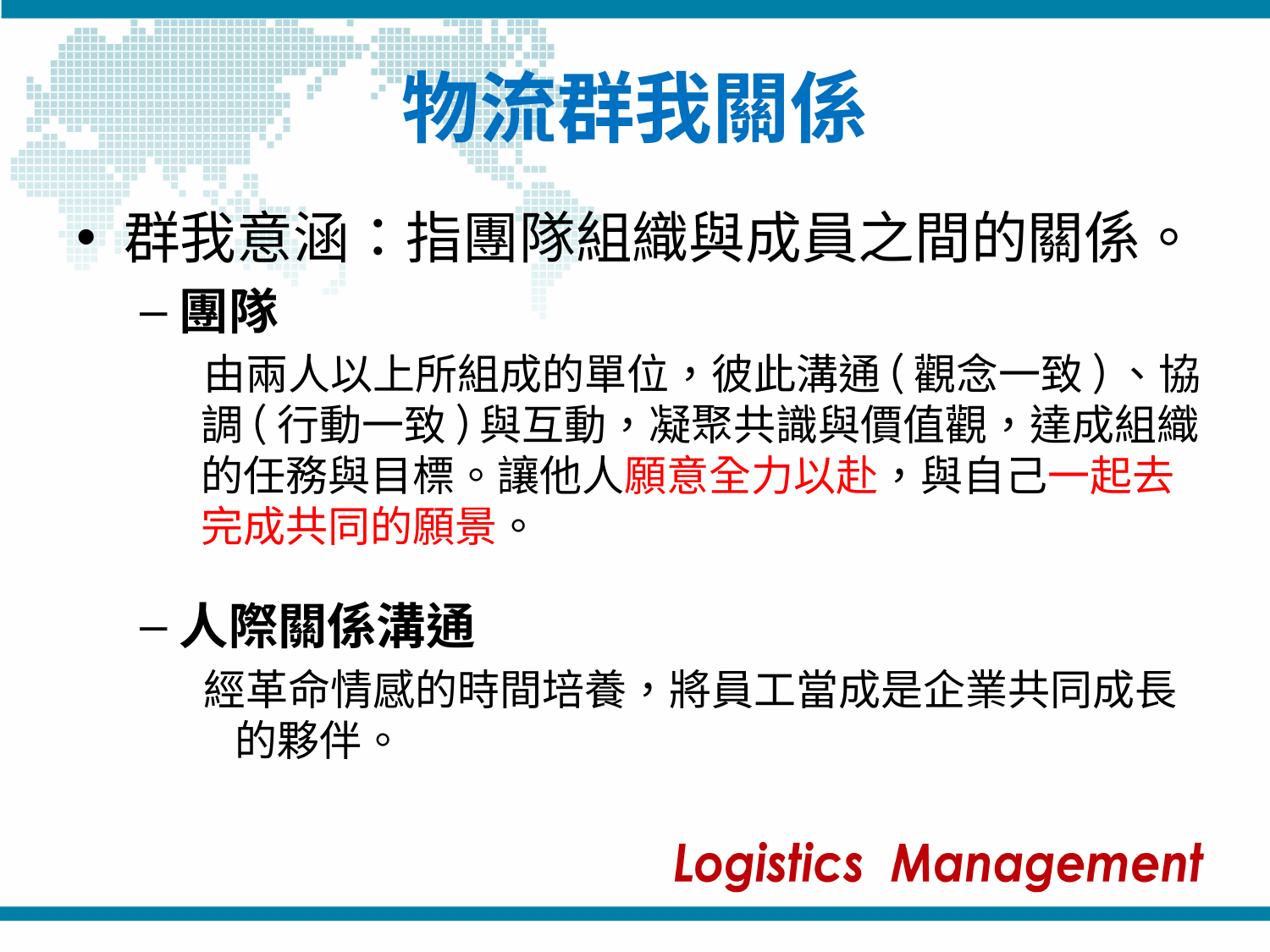

# 物流群我關係
群我意涵：指團隊組織與成員之間的關係。
團隊
由兩人以上所組成的單位，彼此溝通(觀念一致)、協調(行動一致)與互動，凝聚共識與價值觀，達成組織的任務與目標。讓他人願意全力以赴，與自己一起去完成共同的願景。

人際關係溝通
經革命情感的時間培養，將員工當成是企業共同成長的夥伴。